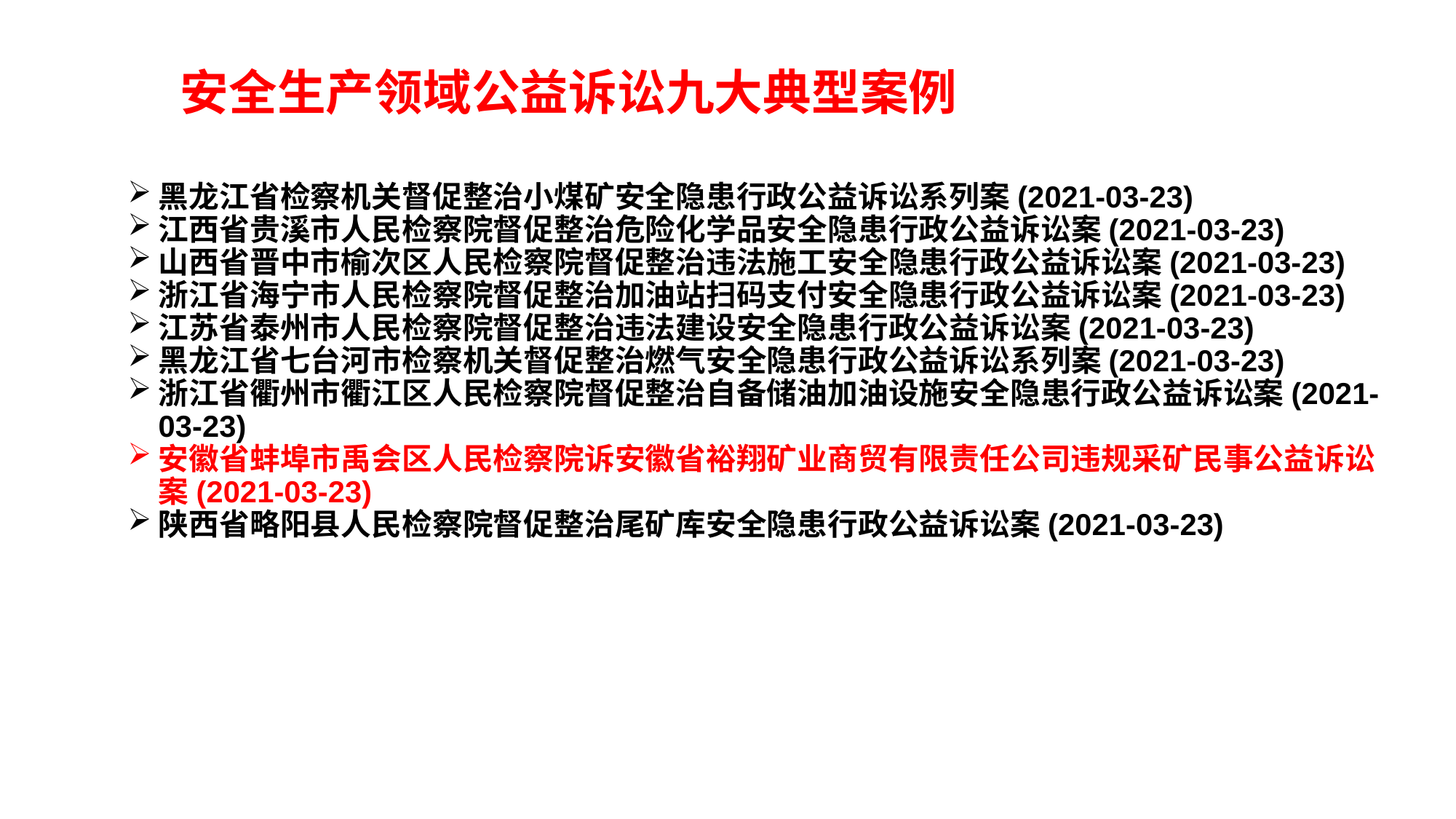

安全生产领域公益诉讼九大典型案例

黑龙江省检察机关督促整治小煤矿安全隐患行政公益诉讼系列案(2021-03-23)
江西省贵溪市人民检察院督促整治危险化学品安全隐患行政公益诉讼案(2021-03-23)
山西省晋中市榆次区人民检察院督促整治违法施工安全隐患行政公益诉讼案(2021-03-23)
浙江省海宁市人民检察院督促整治加油站扫码支付安全隐患行政公益诉讼案(2021-03-23)
江苏省泰州市人民检察院督促整治违法建设安全隐患行政公益诉讼案(2021-03-23)
黑龙江省七台河市检察机关督促整治燃气安全隐患行政公益诉讼系列案(2021-03-23)
浙江省衢州市衢江区人民检察院督促整治自备储油加油设施安全隐患行政公益诉讼案(2021-03-23)
安徽省蚌埠市禹会区人民检察院诉安徽省裕翔矿业商贸有限责任公司违规采矿民事公益诉讼案(2021-03-23)
陕西省略阳县人民检察院督促整治尾矿库安全隐患行政公益诉讼案(2021-03-23)
138